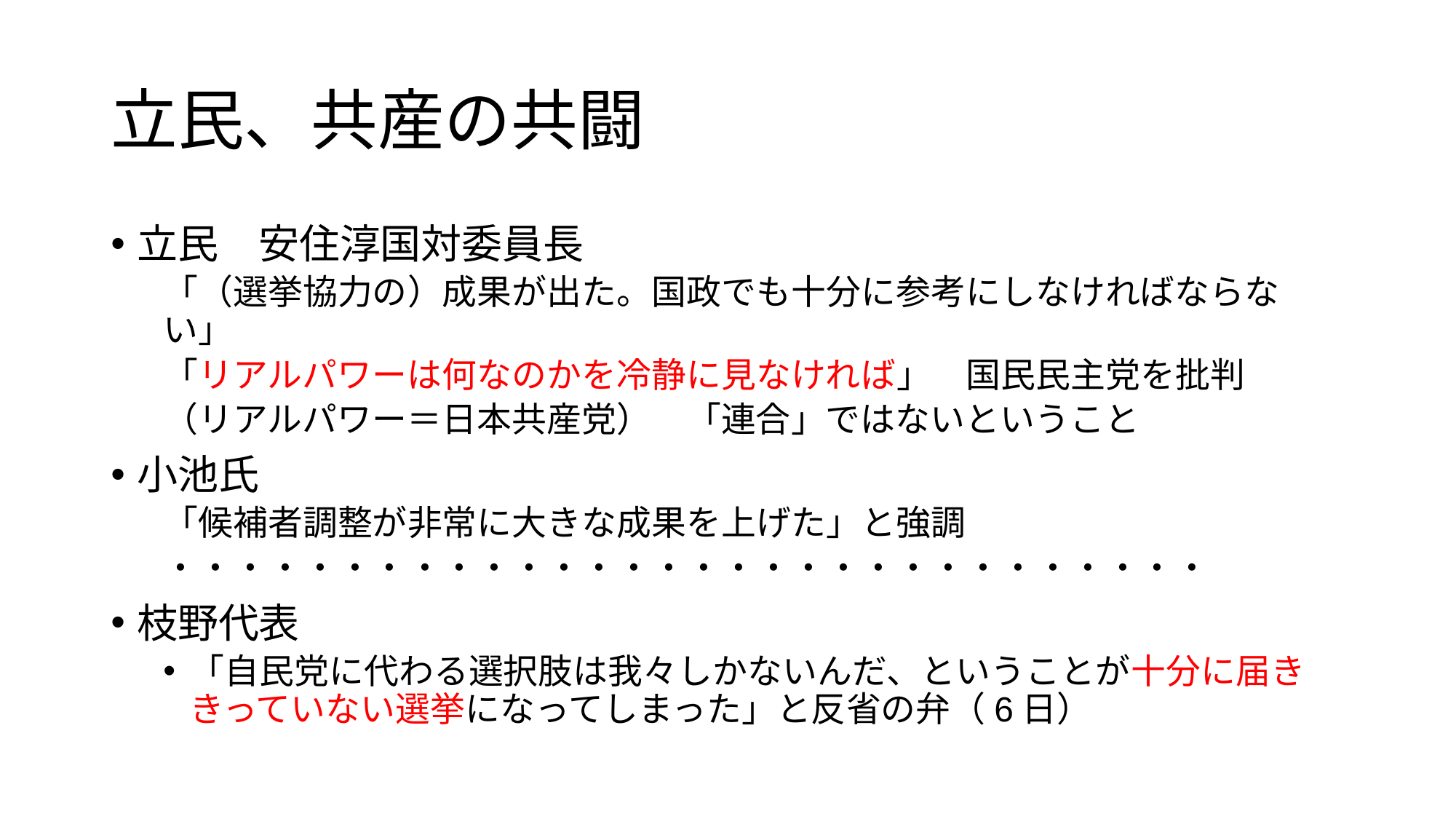

# 立民、共産の共闘
立民　安住淳国対委員長
「（選挙協力の）成果が出た。国政でも十分に参考にしなければならない」
「リアルパワーは何なのかを冷静に見なければ」　国民民主党を批判
（リアルパワー＝日本共産党）　「連合」ではないということ
小池氏
「候補者調整が非常に大きな成果を上げた」と強調
・・・・・・・・・・・・・・・・・・・・・・・・・・・・・・
枝野代表
「自民党に代わる選択肢は我々しかないんだ、ということが十分に届ききっていない選挙になってしまった」と反省の弁（6日）